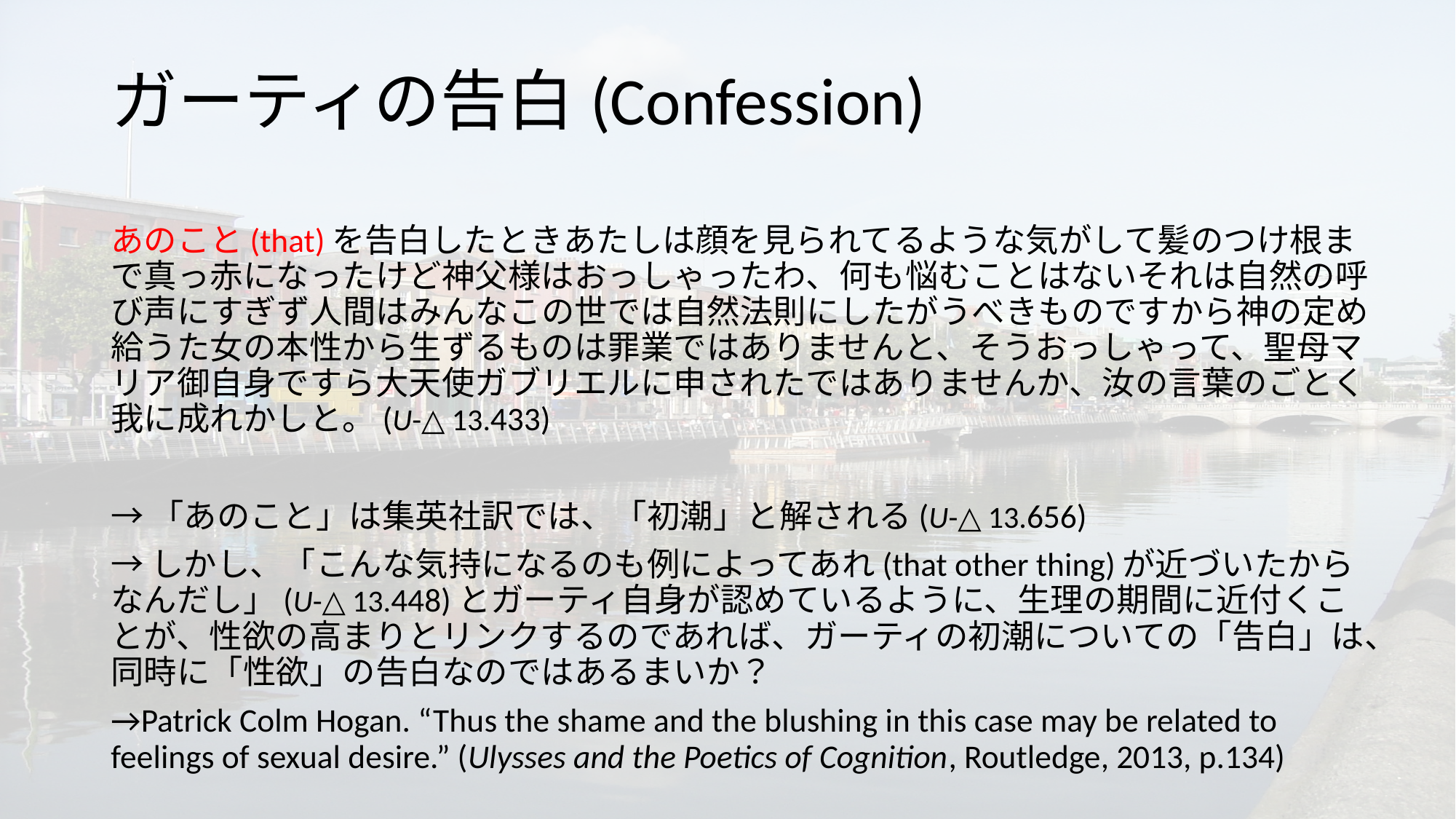

# ガーティの告白(Confession)
あのこと(that)を告白したときあたしは顔を見られてるような気がして髪のつけ根まで真っ赤になったけど神父様はおっしゃったわ、何も悩むことはないそれは自然の呼び声にすぎず人間はみんなこの世では自然法則にしたがうべきものですから神の定め給うた女の本性から生ずるものは罪業ではありませんと、そうおっしゃって、聖母マリア御自身ですら大天使ガブリエルに申されたではありませんか、汝の言葉のごとく我に成れかしと。(U-△ 13.433)

→「あのこと」は集英社訳では、「初潮」と解される(U-△ 13.656)
→しかし、「こんな気持になるのも例によってあれ(that other thing)が近づいたからなんだし」(U-△ 13.448)とガーティ自身が認めているように、生理の期間に近付くことが、性欲の高まりとリンクするのであれば、ガーティの初潮についての「告白」は、同時に「性欲」の告白なのではあるまいか？
→Patrick Colm Hogan. “Thus the shame and the blushing in this case may be related to feelings of sexual desire.” (Ulysses and the Poetics of Cognition, Routledge, 2013, p.134)